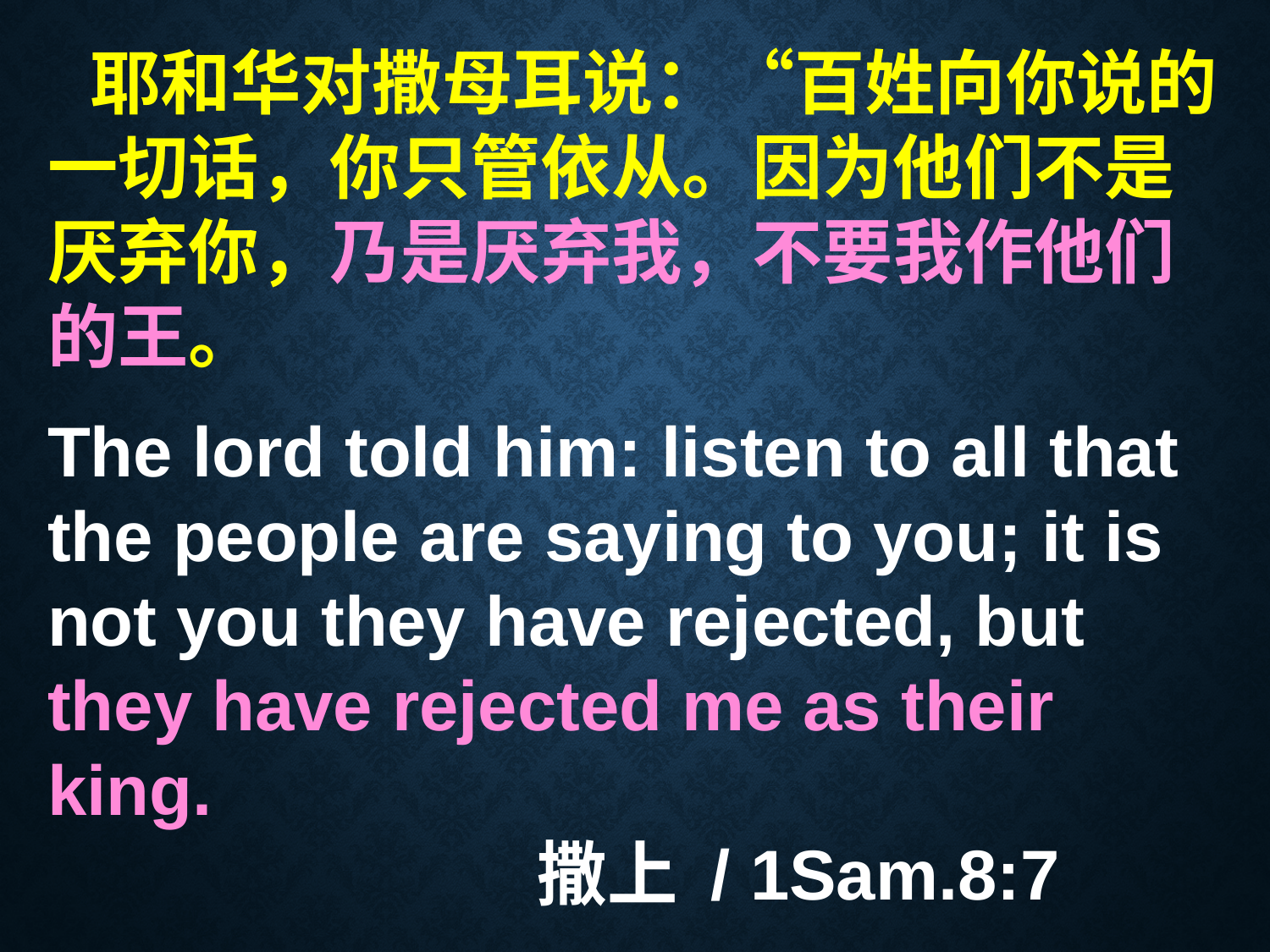

# 耶和华对撒母耳说：“百姓向你说的一切话，你只管依从。因为他们不是厌弃你，乃是厌弃我，不要我作他们的王。 The lord told him: listen to all that the people are saying to you; it is not you they have rejected, but they have rejected me as their king. 撒上 / 1Sam.8:7